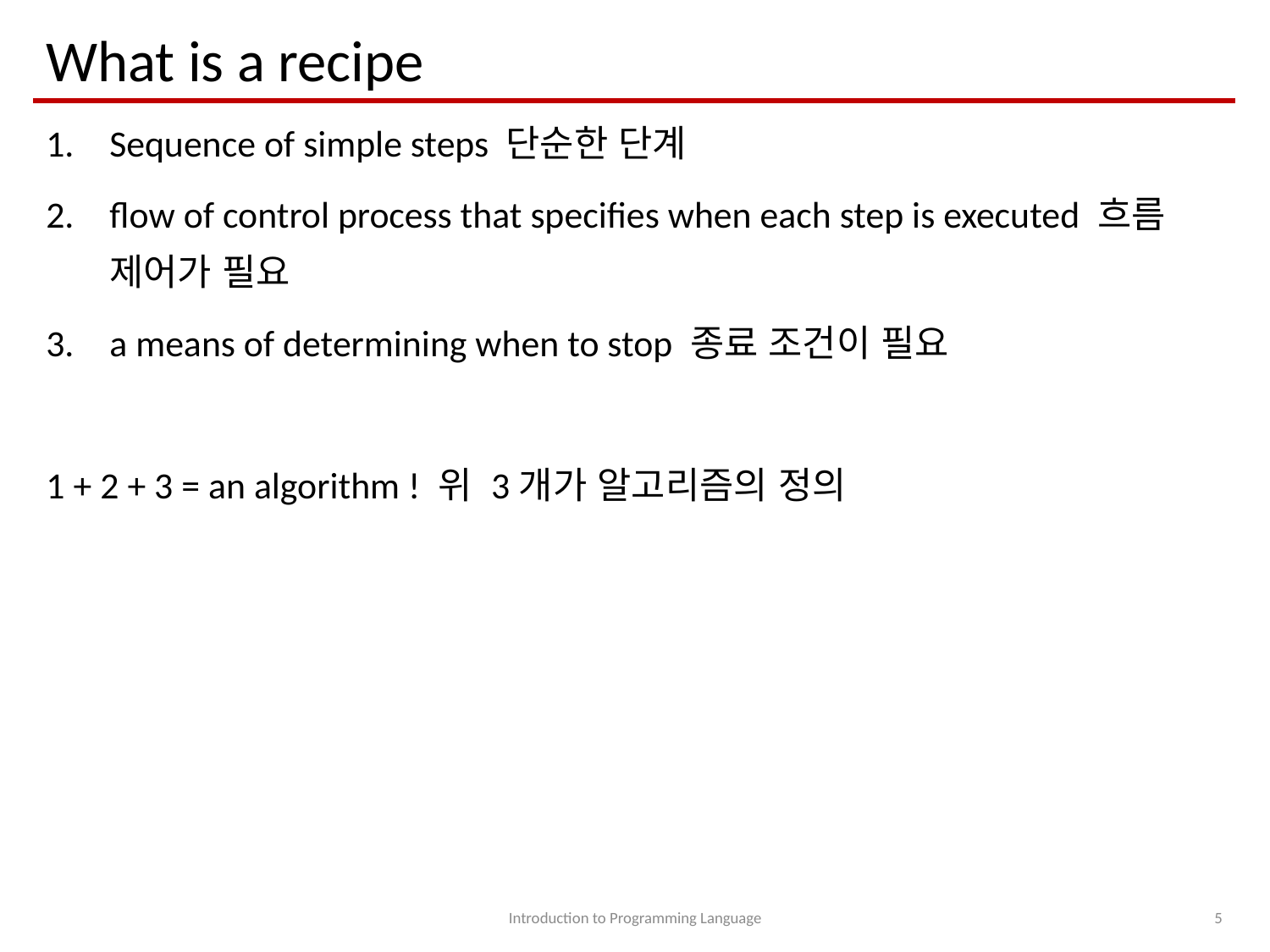

# What is a recipe
Sequence of simple steps 단순한 단계
flow of control process that specifies when each step is executed 흐름 제어가 필요
a means of determining when to stop 종료 조건이 필요

1 + 2 + 3 = an algorithm ! 위 3개가 알고리즘의 정의
Introduction to Programming Language
5